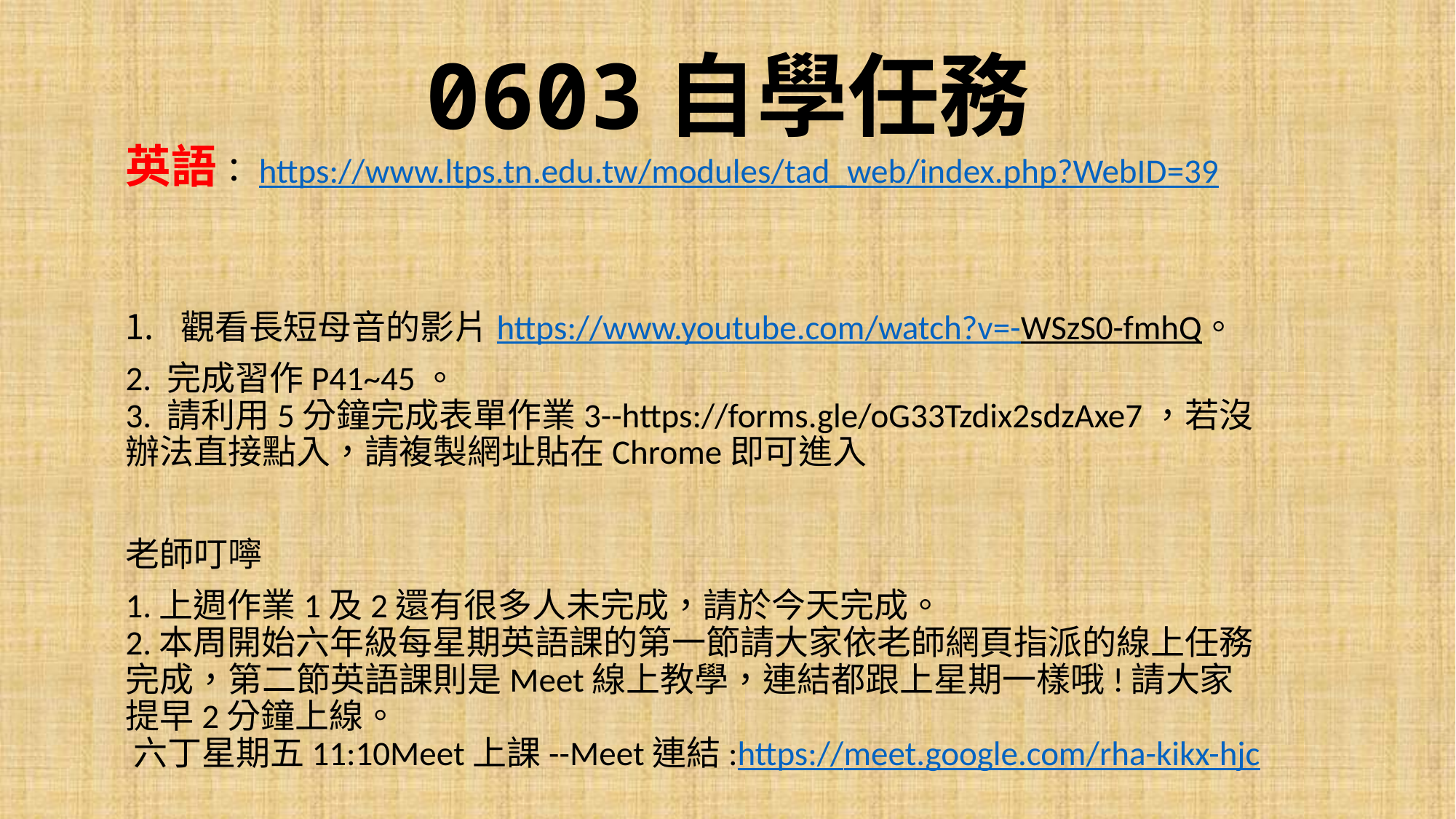

# 0603自學任務
英語：https://www.ltps.tn.edu.tw/modules/tad_web/index.php?WebID=39

觀看長短母音的影片https://www.youtube.com/watch?v=-WSzS0-fmhQ。
2. 完成習作P41~45。
3. 請利用5分鐘完成表單作業3--https://forms.gle/oG33Tzdix2sdzAxe7，若沒辦法直接點入，請複製網址貼在Chrome即可進入

老師叮嚀
1.上週作業1及2還有很多人未完成，請於今天完成。
2.本周開始六年級每星期英語課的第一節請大家依老師網頁指派的線上任務完成，第二節英語課則是Meet線上教學，連結都跟上星期一樣哦!請大家提早2分鐘上線。
 六丁星期五11:10Meet上課--Meet連結:https://meet.google.com/rha-kikx-hjc